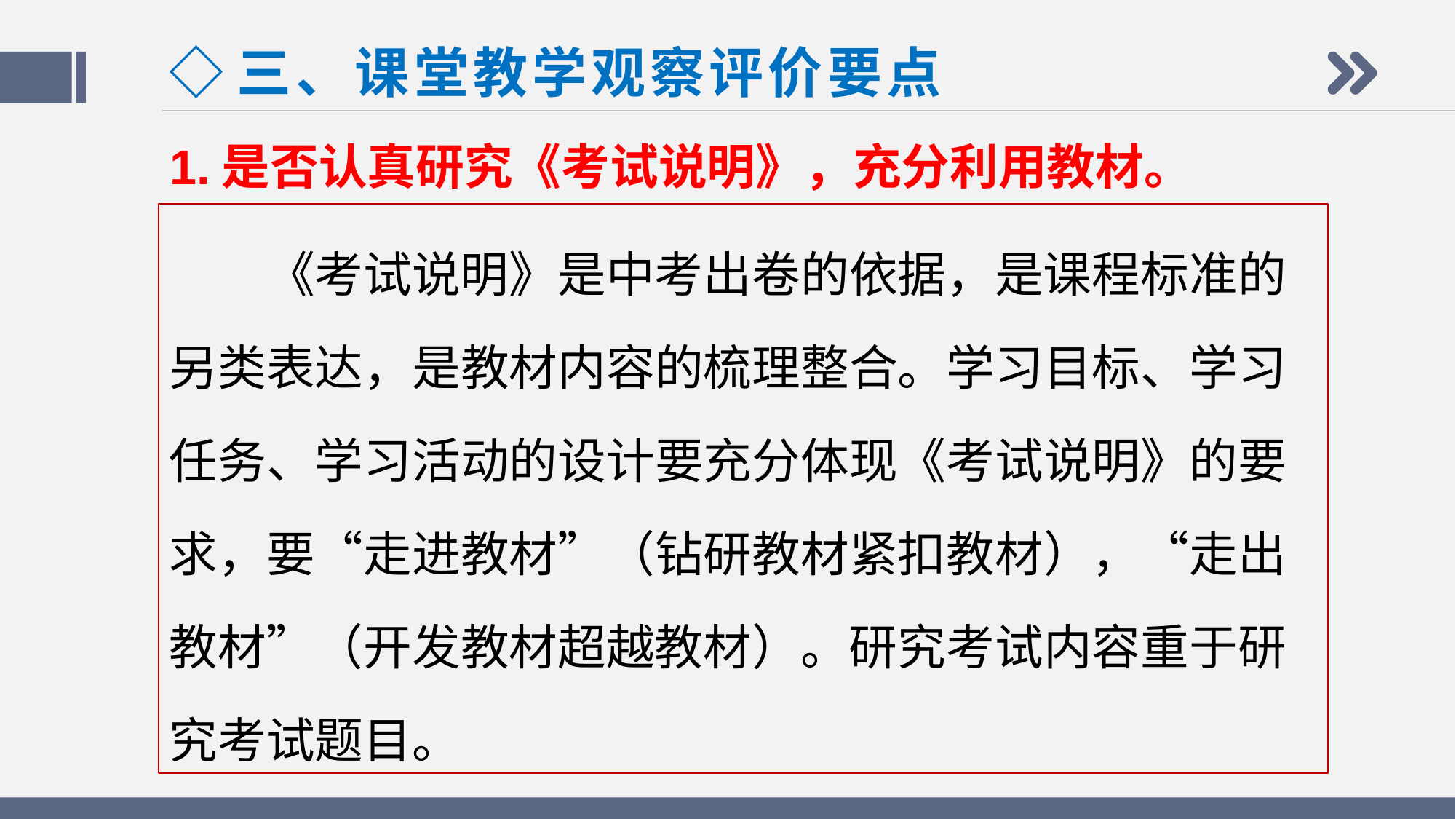

◇三、课堂教学观察评价要点
1.是否认真研究《考试说明》，充分利用教材。
《考试说明》是中考出卷的依据，是课程标准的另类表达，是教材内容的梳理整合。学习目标、学习任务、学习活动的设计要充分体现《考试说明》的要求，要“走进教材”（钻研教材紧扣教材），“走出教材”（开发教材超越教材）。研究考试内容重于研究考试题目。